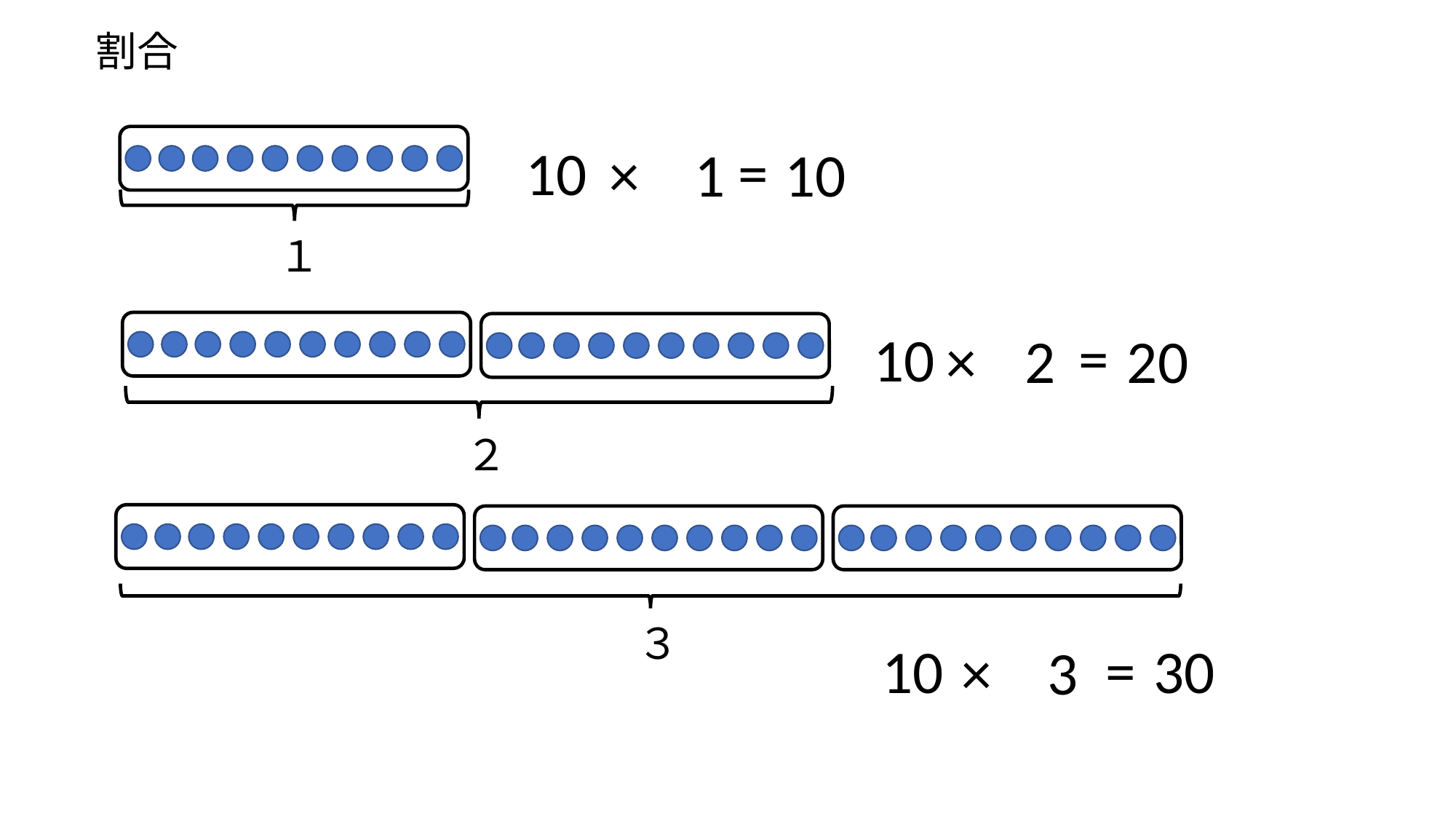

# 割合

=
10
1
×
10

１

=
10
2
×
20
２

３
=
30
10
3
×